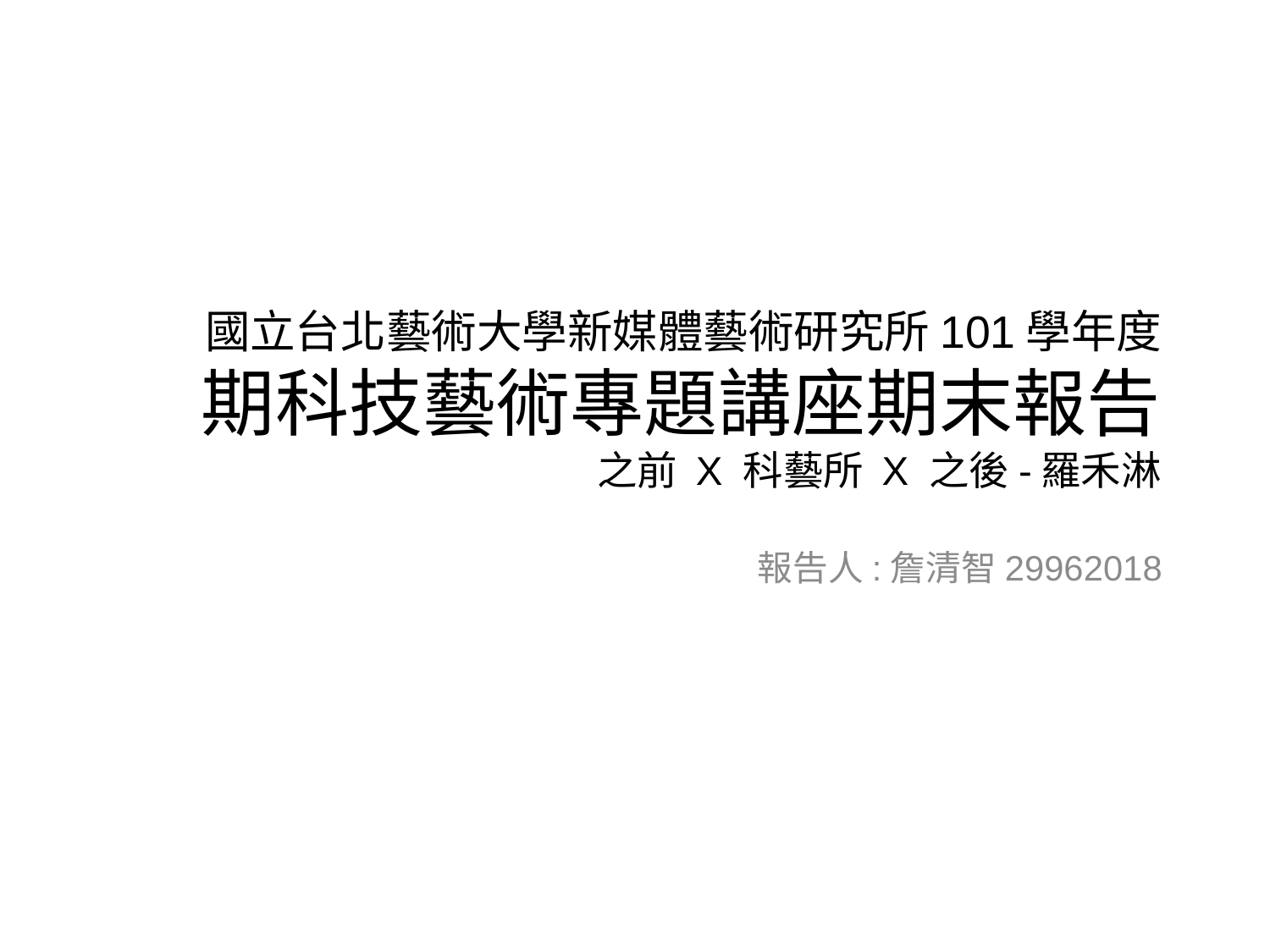

# 國立台北藝術大學新媒體藝術研究所101學年度 期科技藝術專題講座期末報告 之前 X 科藝所 X 之後-羅禾淋
報告人:詹清智29962018